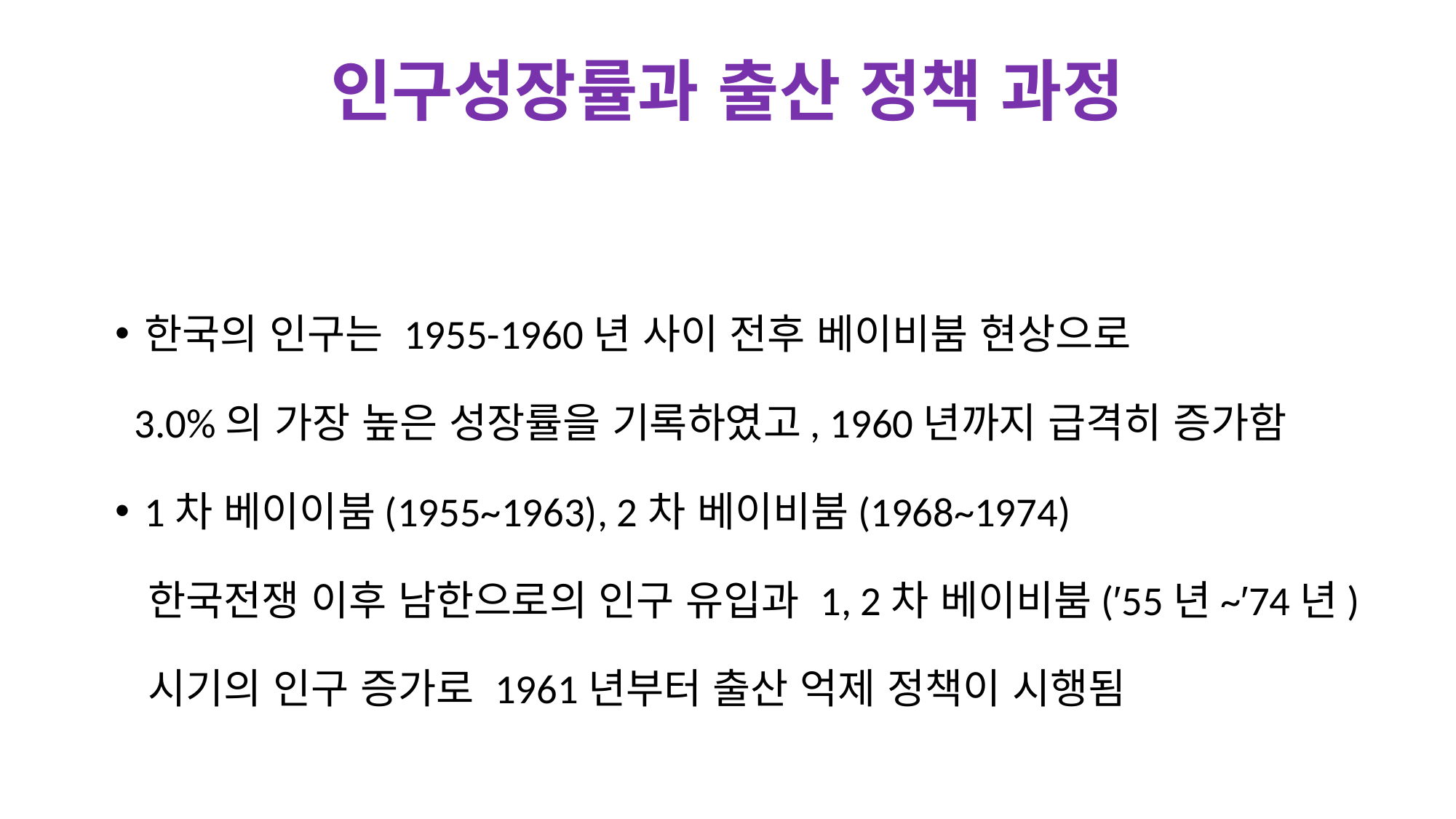

# 인구성장률과 출산 정책 과정

한국의 인구는 1955-1960년 사이 전후 베이비붐 현상으로
  3.0%의 가장 높은 성장률을 기록하였고, 1960년까지 급격히 증가함
1차 베이이붐(1955~1963), 2차 베이비붐(1968~1974)
  한국전쟁 이후 남한으로의 인구 유입과 1, 2차 베이비붐(′55년~′74년)
  시기의 인구 증가로 1961년부터 출산 억제 정책이 시행됨